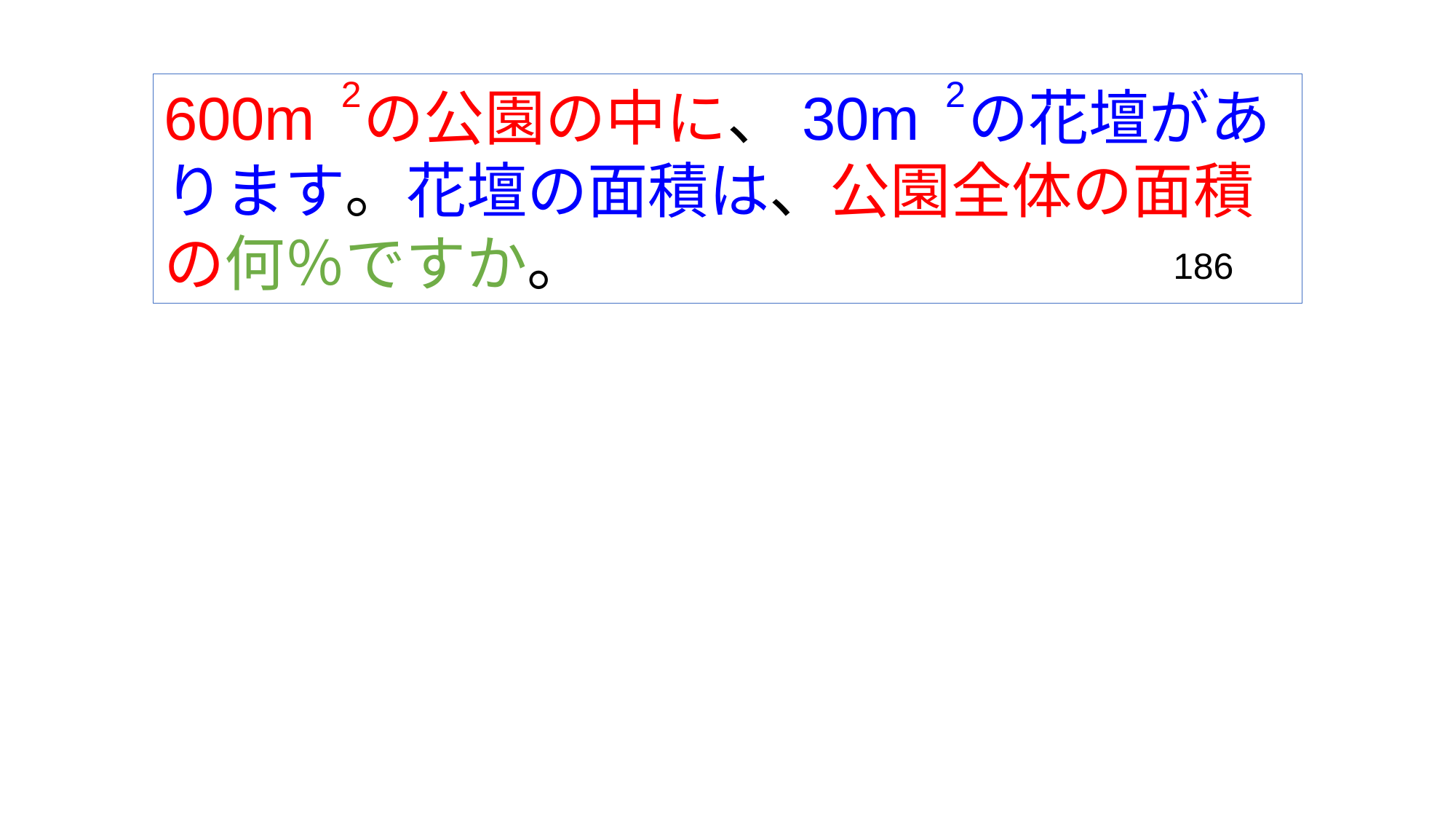

2
2
600m  の公園の中に、30m  の花壇があります。花壇の面積は、公園全体の面積の何％ですか。
186